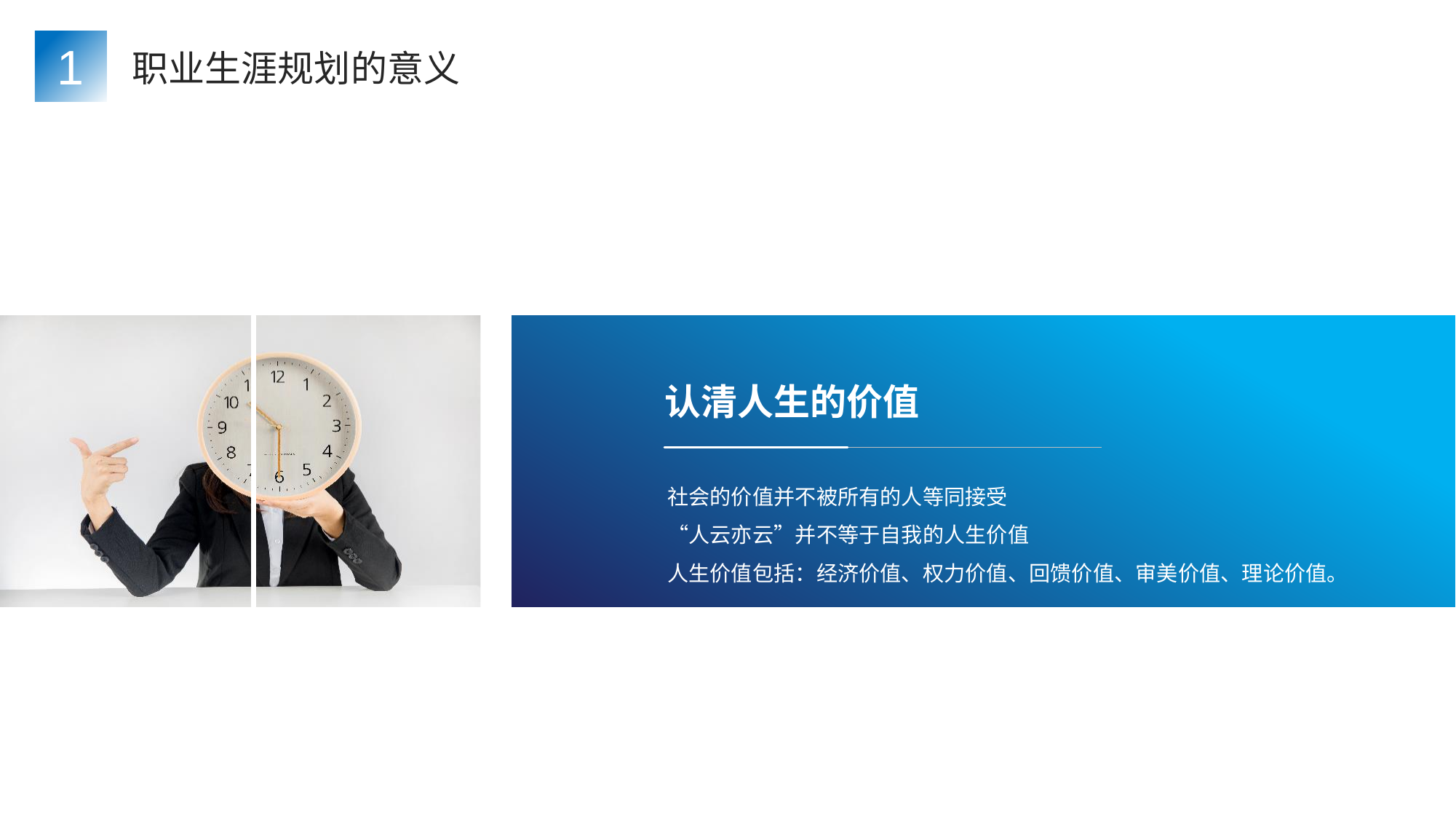

1
职业生涯规划的意义

认清人生的价值
社会的价值并不被所有的人等同接受
“人云亦云”并不等于自我的人生价值
人生价值包括：经济价值、权力价值、回馈价值、审美价值、理论价值。